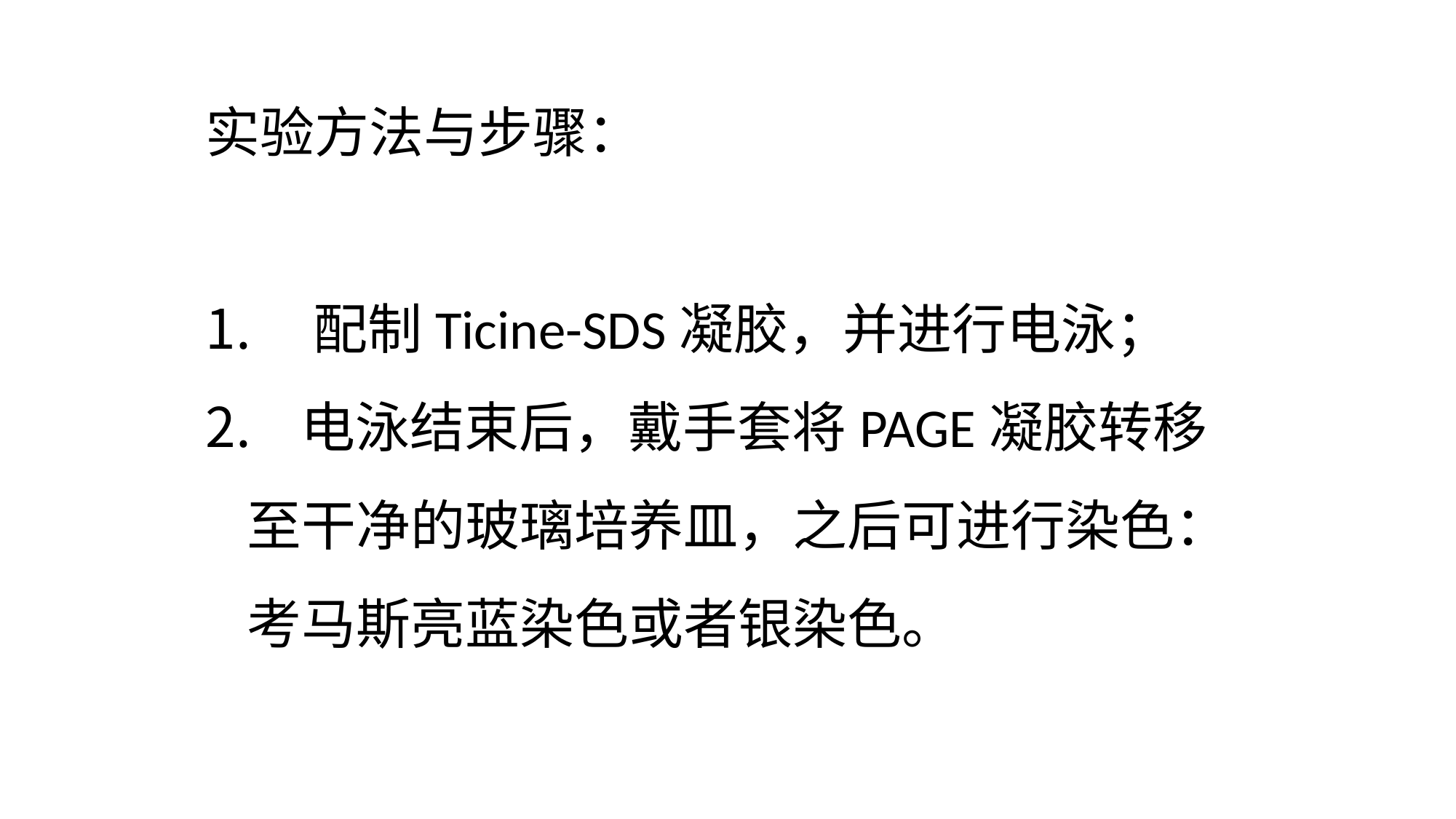

实验方法与步骤：

    配制Ticine-SDS凝胶，并进行电泳；
   电泳结束后，戴手套将PAGE凝胶转移至干净的玻璃培养皿，之后可进行染色：考马斯亮蓝染色或者银染色。